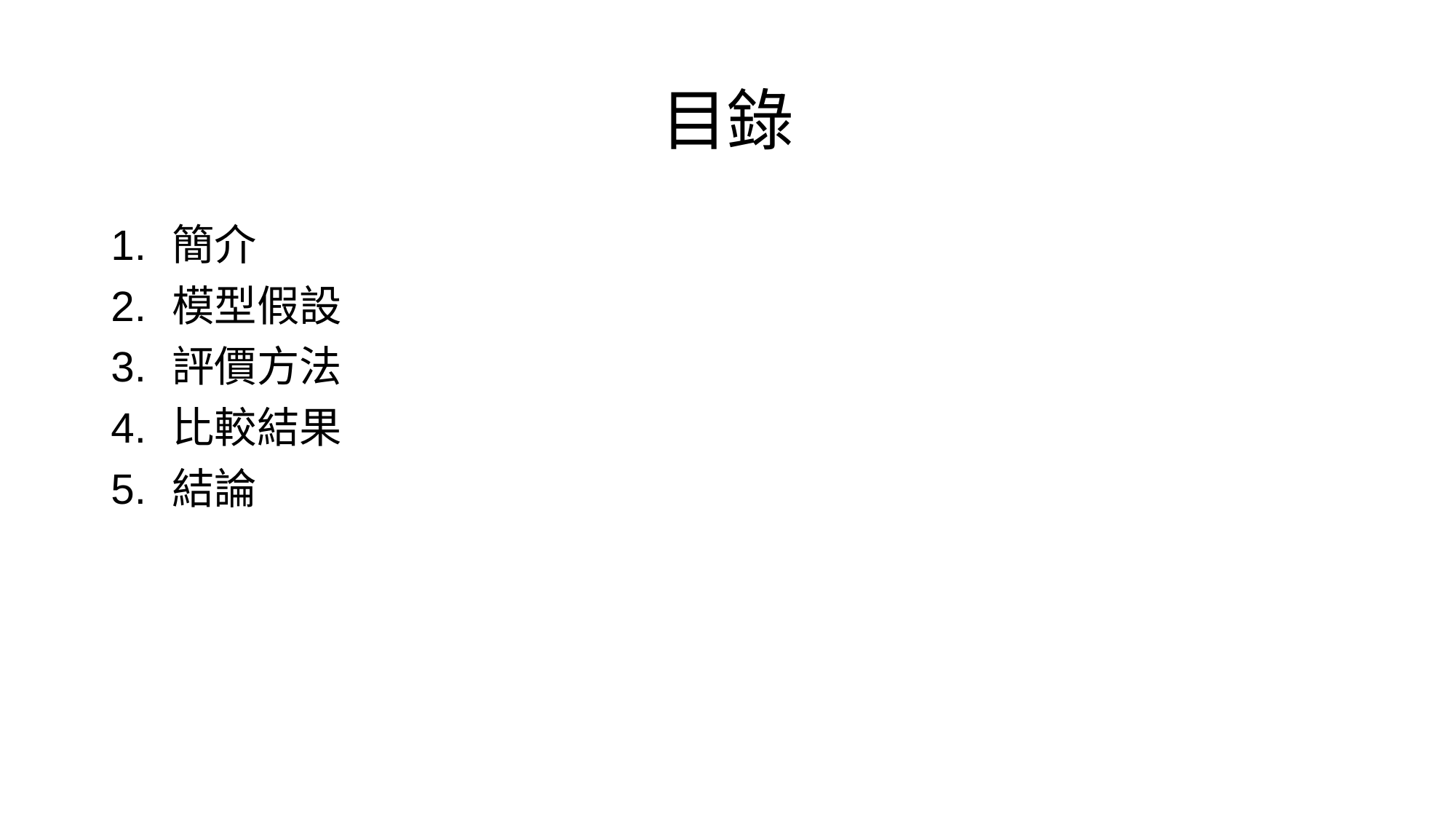

# 目錄
簡介
模型假設
評價方法
比較結果
結論